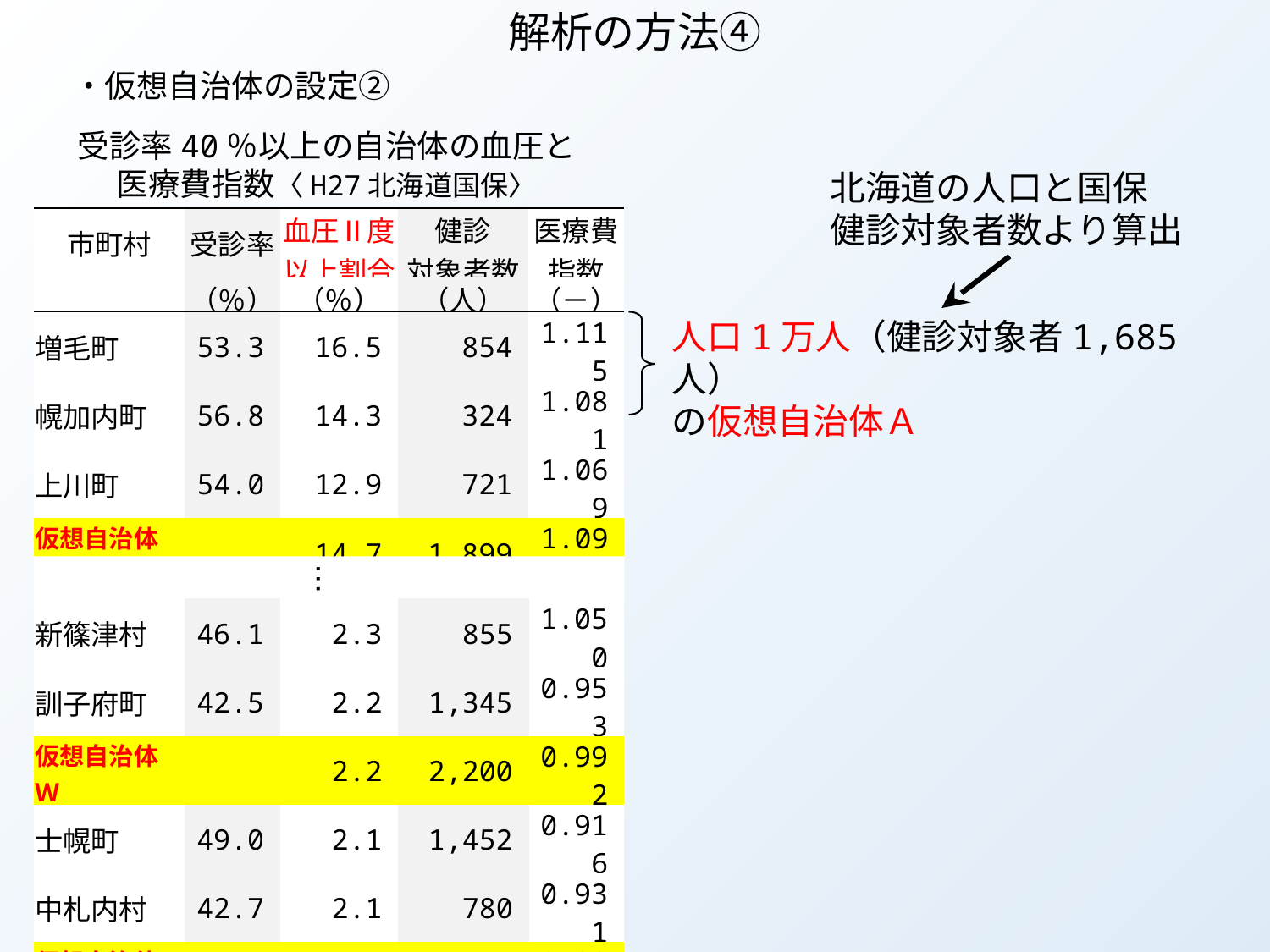

解析の方法④
・仮想自治体の設定②
受診率40％以上の自治体の血圧と
医療費指数〈H27北海道国保〉
北海道の人口と国保
健診対象者数より算出
| 市町村 | 受診率 | 血圧Ⅱ度 以上割合 | 健診 対象者数 | 医療費 指数 |
| --- | --- | --- | --- | --- |
|  | （％） | （％） | （人） | （－） |
| 増毛町 | 53.3 | 16.5 | 854 | 1.115 |
| 幌加内町 | 56.8 | 14.3 | 324 | 1.081 |
| 上川町 | 54.0 | 12.9 | 721 | 1.069 |
| 仮想自治体Ａ |  | 14.7 | 1,899 | 1.092 |
| 初山別村 | 42.7 | 12.4 | 241 | 1.831 |
| 赤平市 | 42.3 | 12.4 | 2,066 | 1.445 |
| 仮想自治体Ｂ |  | 12.4 | 2,307 | 1.500 |
人口1万人（健診対象者1,685人）
の仮想自治体Ａ

…
| 新篠津村 | 46.1 | 2.3 | 855 | 1.050 |
| --- | --- | --- | --- | --- |
| 訓子府町 | 42.5 | 2.2 | 1,345 | 0.953 |
| 仮想自治体Ｗ |  | 2.2 | 2,200 | 0.992 |
| 士幌町 | 49.0 | 2.1 | 1,452 | 0.916 |
| 中札内村 | 42.7 | 2.1 | 780 | 0.931 |
| 仮想自治体Ｚ |  | 2.1 | 2,232 | 0.920 |
| 更別村 | 67 | 1.9 | 760 | 0.829 |
| 南富良野町 | 52.8 | 1.7 | 441 | 1.029 |